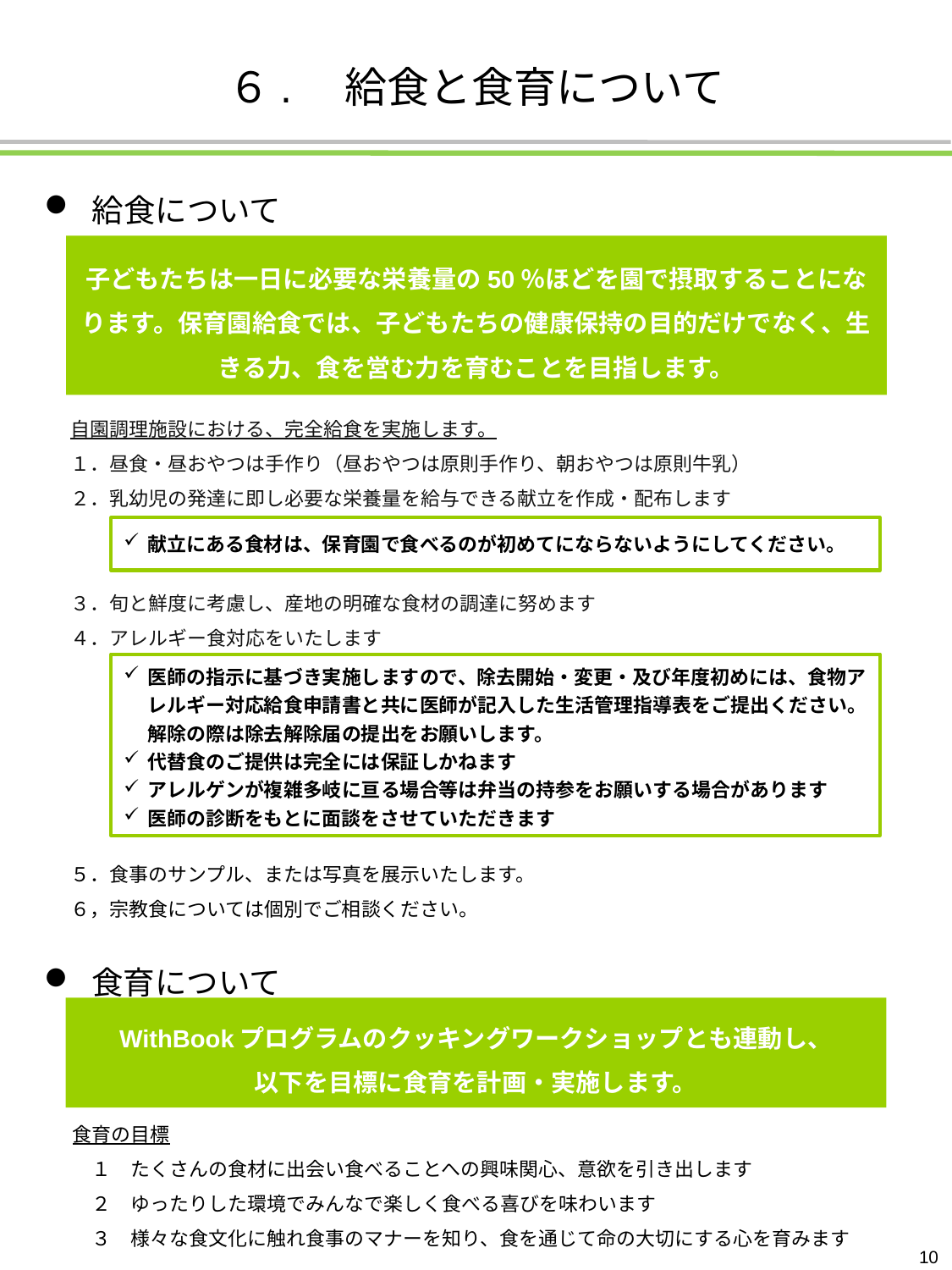

# ６.　給食と食育について
給食について
子どもたちは一日に必要な栄養量の50％ほどを園で摂取することになります。保育園給食では、子どもたちの健康保持の目的だけでなく、生きる力、食を営む力を育むことを目指します。
自園調理施設における、完全給食を実施します。
１．昼食・昼おやつは手作り（昼おやつは原則手作り、朝おやつは原則牛乳）
２．乳幼児の発達に即し必要な栄養量を給与できる献立を作成・配布します

３．旬と鮮度に考慮し、産地の明確な食材の調達に努めます
４．アレルギー食対応をいたします

５．食事のサンプル、または写真を展示いたします。
６，宗教食については個別でご相談ください。

献立にある食材は、保育園で食べるのが初めてにならないようにしてください。
医師の指示に基づき実施しますので、除去開始・変更・及び年度初めには、食物アレルギー対応給食申請書と共に医師が記入した生活管理指導表をご提出ください。解除の際は除去解除届の提出をお願いします。
代替食のご提供は完全には保証しかねます
アレルゲンが複雑多岐に亘る場合等は弁当の持参をお願いする場合があります
医師の診断をもとに面談をさせていただきます
食育について
WithBookプログラムのクッキングワークショップとも連動し、
以下を目標に食育を計画・実施します。
食育の目標
　１　たくさんの食材に出会い食べることへの興味関心、意欲を引き出します
　２　ゆったりした環境でみんなで楽しく食べる喜びを味わいます
　３　様々な食文化に触れ食事のマナーを知り、食を通じて命の大切にする心を育みます
10